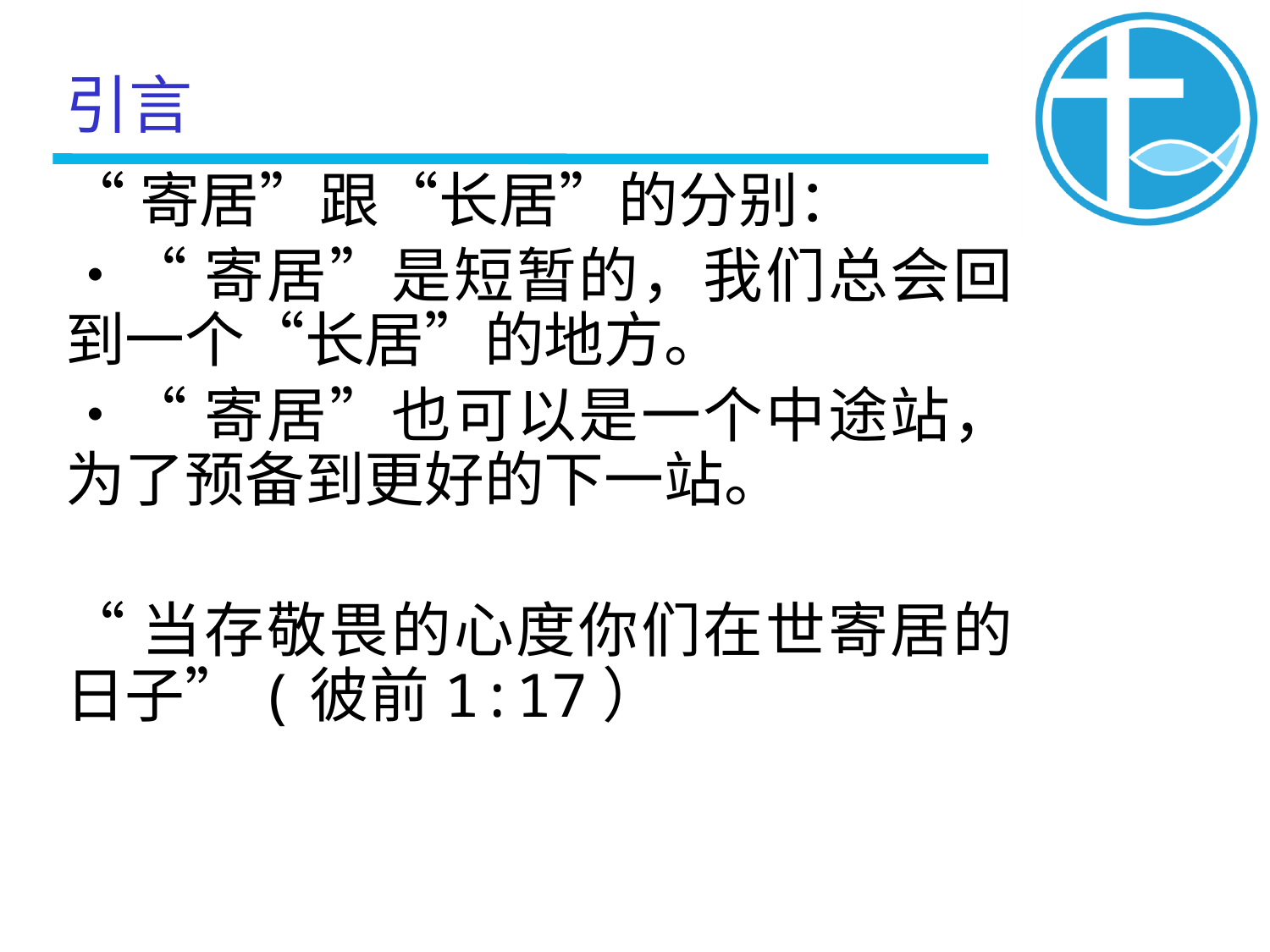

引言
“寄居”跟“长居”的分别：
•“寄居”是短暂的，我们总会回到一个“长居”的地方。
•“寄居”也可以是一个中途站，为了预备到更好的下一站。

“当存敬畏的心度你们在世寄居的日子”(彼前1:17）